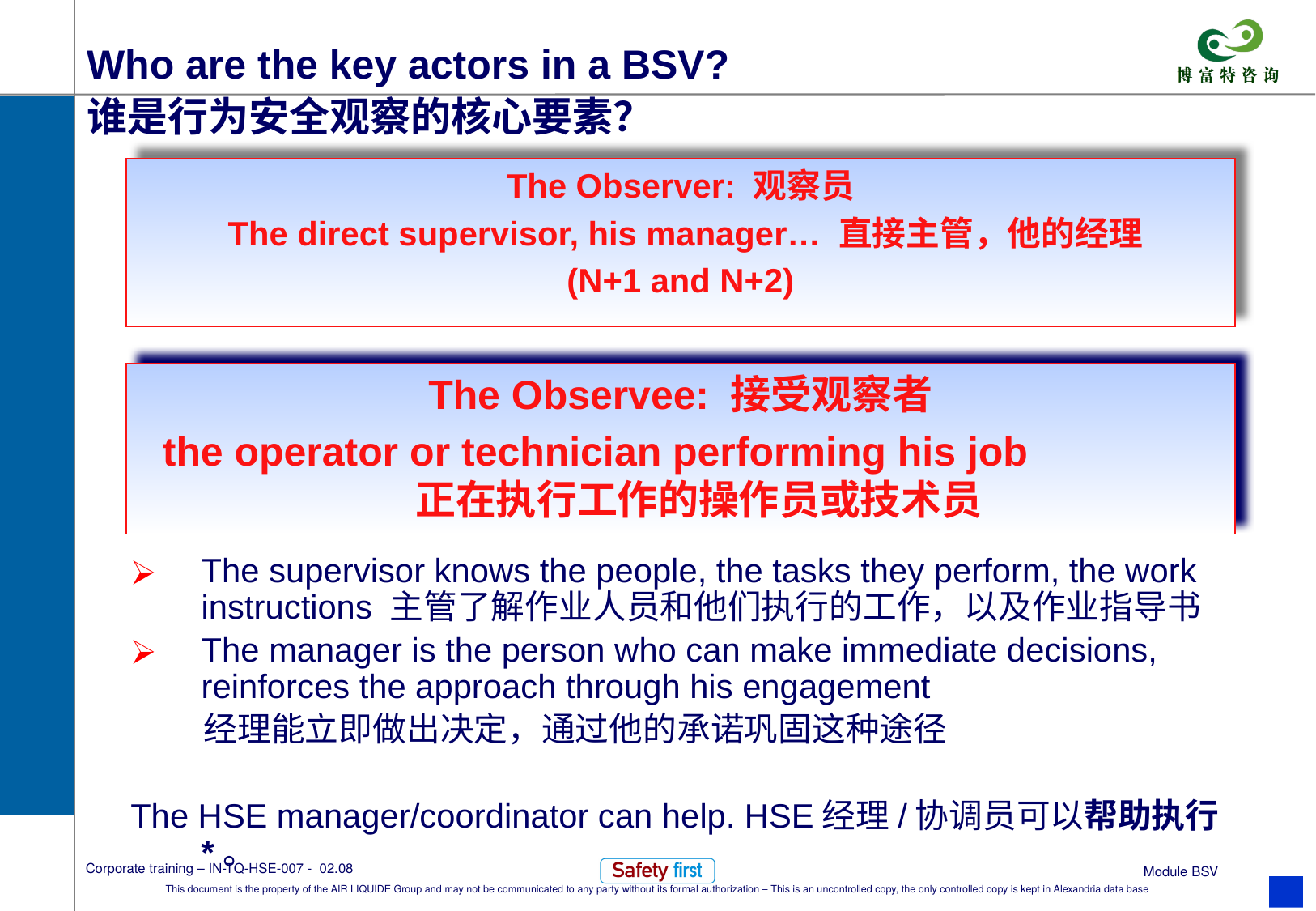

# Who are the key actors in a BSV? 谁是行为安全观察的核心要素？
The Observer: 观察员
 The direct supervisor, his manager… 直接主管，他的经理
(N+1 and N+2)
The Observee: 接受观察者
the operator or technician performing his job                正在执行工作的操作员或技术员

The supervisor knows the people, the tasks they perform, the work instructions 主管了解作业人员和他们执行的工作，以及作业指导书
The manager is the person who can make immediate decisions, reinforces the approach through his engagement
       经理能立即做出决定，通过他的承诺巩固这种途径

The HSE manager/coordinator can help. HSE经理/协调员可以帮助执行*。
10